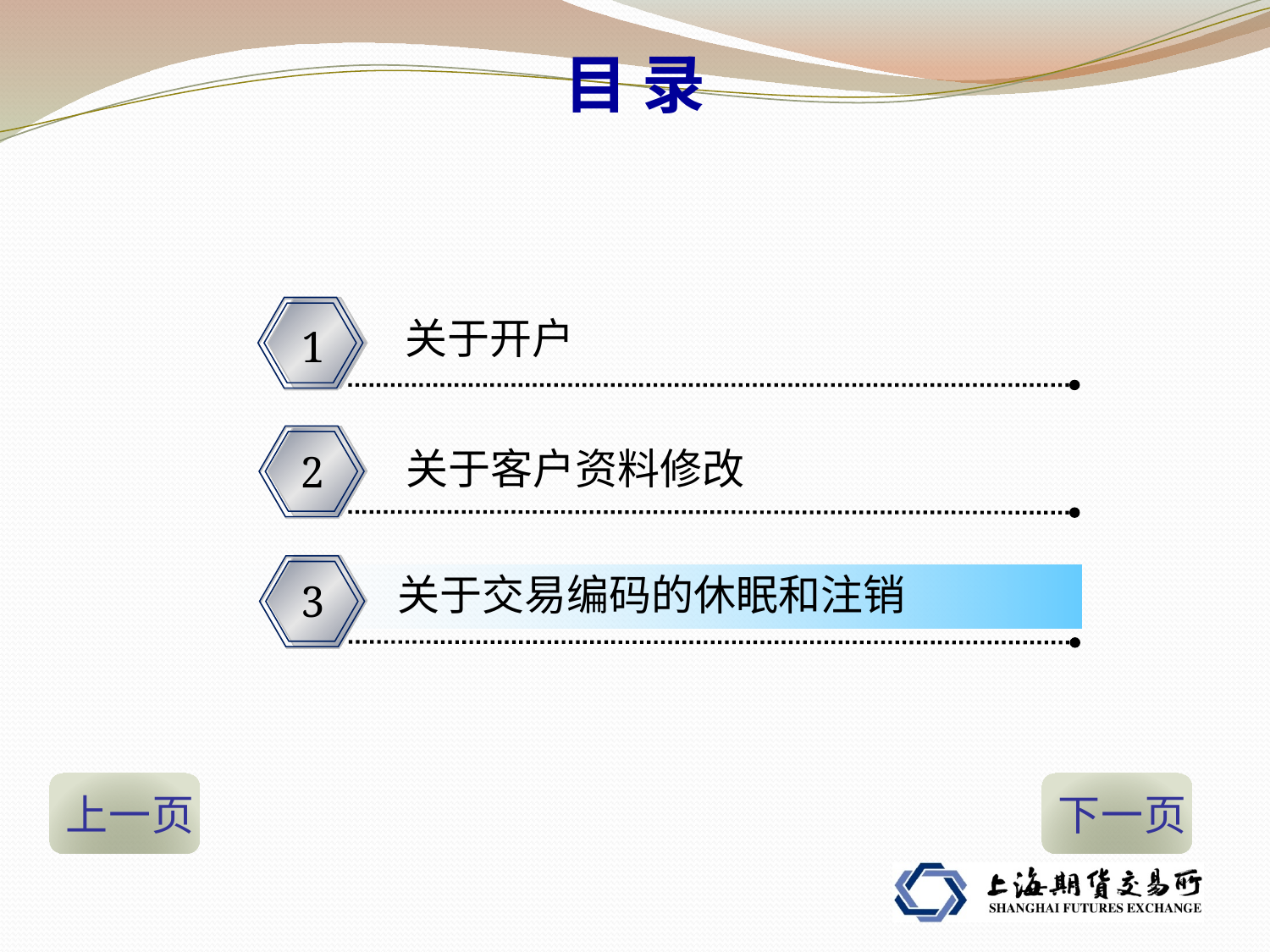

# 目 录

  关于开户
 1

  关于客户资料修改
2

关于交易编码的休眠和注销

3

上一页
下一页